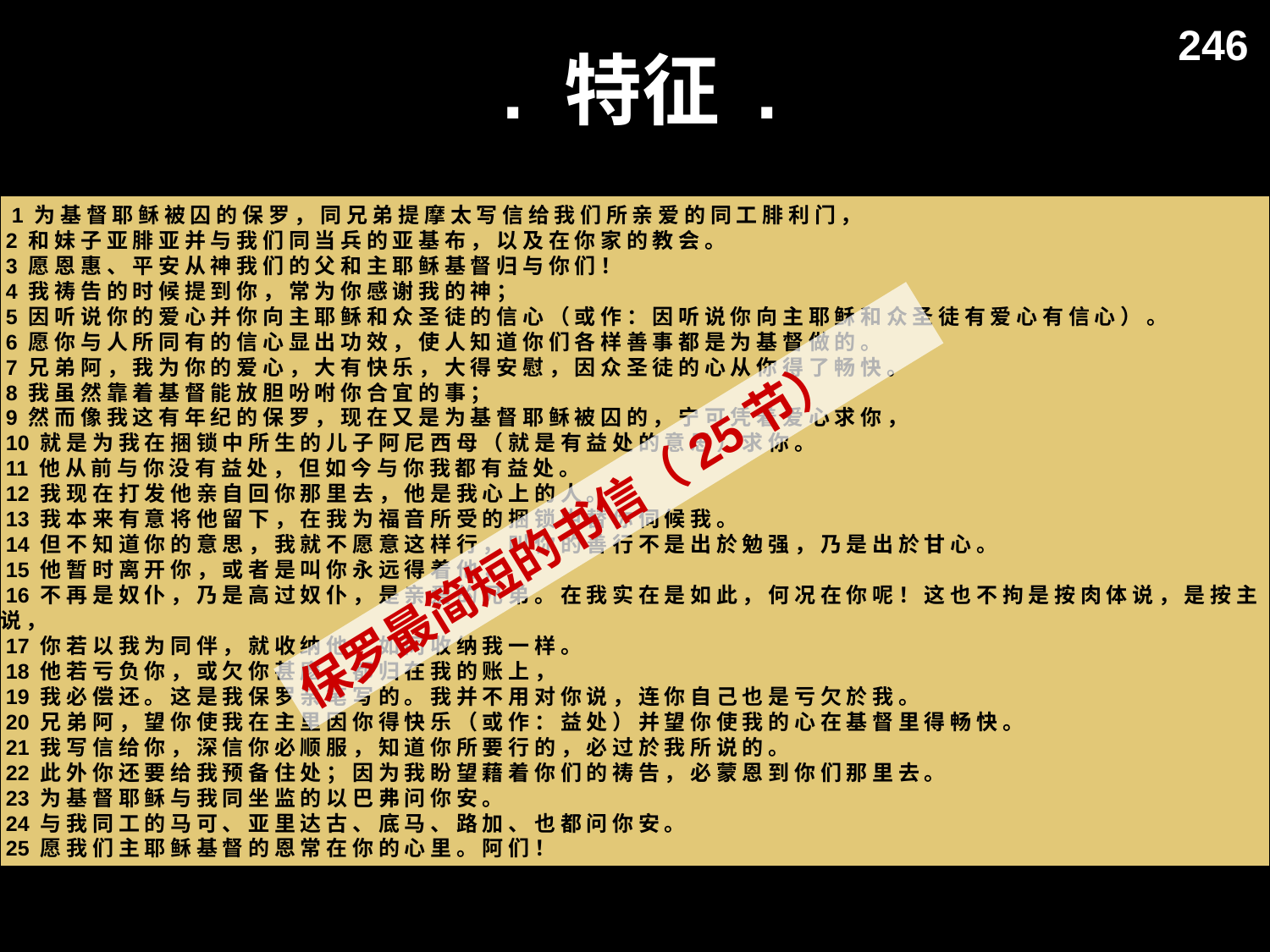

246
# . 特征 .
  1 为 基 督 耶 稣 被 囚 的 保 罗 ， 同 兄 弟 提 摩 太 写 信 给 我 们 所 亲 爱 的 同 工 腓 利 门 ，
 2 和 妹 子 亚 腓 亚 并 与 我 们 同 当 兵 的 亚 基 布 ， 以 及 在 你 家 的 教 会 。
 3 愿 恩 惠 、 平 安 从 神 我 们 的 父 和 主 耶 稣 基 督 归 与 你 们 ！
 4 我 祷 告 的 时 候 提 到 你 ， 常 为 你 感 谢 我 的 神 ；
 5 因 听 说 你 的 爱 心 并 你 向 主 耶 稣 和 众 圣 徒 的 信 心 （ 或 作 ： 因 听 说 你 向 主 耶 稣 和 众 圣 徒 有 爱 心 有 信 心 ） 。
 6 愿 你 与 人 所 同 有 的 信 心 显 出 功 效 ， 使 人 知 道 你 们 各 样 善 事 都 是 为 基 督 做 的 。
 7 兄 弟 阿 ， 我 为 你 的 爱 心 ， 大 有 快 乐 ， 大 得 安 慰 ， 因 众 圣 徒 的 心 从 你 得 了 畅 快 。
 8 我 虽 然 靠 着 基 督 能 放 胆 吩 咐 你 合 宜 的 事 ；
 9 然 而 像 我 这 有 年 纪 的 保 罗 ， 现 在 又 是 为 基 督 耶 稣 被 囚 的 ， 宁 可 凭 着 爱 心 求 你 ，
 10 就 是 为 我 在 捆 锁 中 所 生 的 儿 子 阿 尼 西 母 （ 就 是 有 益 处 的 意 思 ） 求 你 。
 11 他 从 前 与 你 没 有 益 处 ， 但 如 今 与 你 我 都 有 益 处 。
 12 我 现 在 打 发 他 亲 自 回 你 那 里 去 ， 他 是 我 心 上 的 人 。
 13 我 本 来 有 意 将 他 留 下 ， 在 我 为 福 音 所 受 的 捆 锁 中 替 你 伺 候 我 。
 14 但 不 知 道 你 的 意 思 ， 我 就 不 愿 意 这 样 行 ， 叫 你 的 善 行 不 是 出 於 勉 强 ， 乃 是 出 於 甘 心 。
 15 他 暂 时 离 开 你 ， 或 者 是 叫 你 永 远 得 着 他 ，
 16 不 再 是 奴 仆 ， 乃 是 高 过 奴 仆 ， 是 亲 爱 的 兄 弟 。 在 我 实 在 是 如 此 ， 何 况 在 你 呢 ！ 这 也 不 拘 是 按 肉 体 说 ， 是 按 主 说 ，
 17 你 若 以 我 为 同 伴 ， 就 收 纳 他 ， 如 同 收 纳 我 一 样 。
 18 他 若 亏 负 你 ， 或 欠 你 甚 麽 ， 都 归 在 我 的 账 上 ，
 19 我 必 偿 还 。 这 是 我 保 罗 亲 笔 写 的 。 我 并 不 用 对 你 说 ， 连 你 自 己 也 是 亏 欠 於 我 。
 20 兄 弟 阿 ， 望 你 使 我 在 主 里 因 你 得 快 乐 （ 或 作 ： 益 处 ） 并 望 你 使 我 的 心 在 基 督 里 得 畅 快 。
 21 我 写 信 给 你 ， 深 信 你 必 顺 服 ， 知 道 你 所 要 行 的 ， 必 过 於 我 所 说 的 。
 22 此 外 你 还 要 给 我 预 备 住 处 ； 因 为 我 盼 望 藉 着 你 们 的 祷 告 ， 必 蒙 恩 到 你 们 那 里 去 。
 23 为 基 督 耶 稣 与 我 同 坐 监 的 以 巴 弗 问 你 安 。
 24 与 我 同 工 的 马 可 、 亚 里 达 古 、 底 马 、 路 加 、 也 都 问 你 安 。
 25 愿 我 们 主 耶 稣 基 督 的 恩 常 在 你 的 心 里 。 阿 们 ！
保罗最简短的书信（25节）